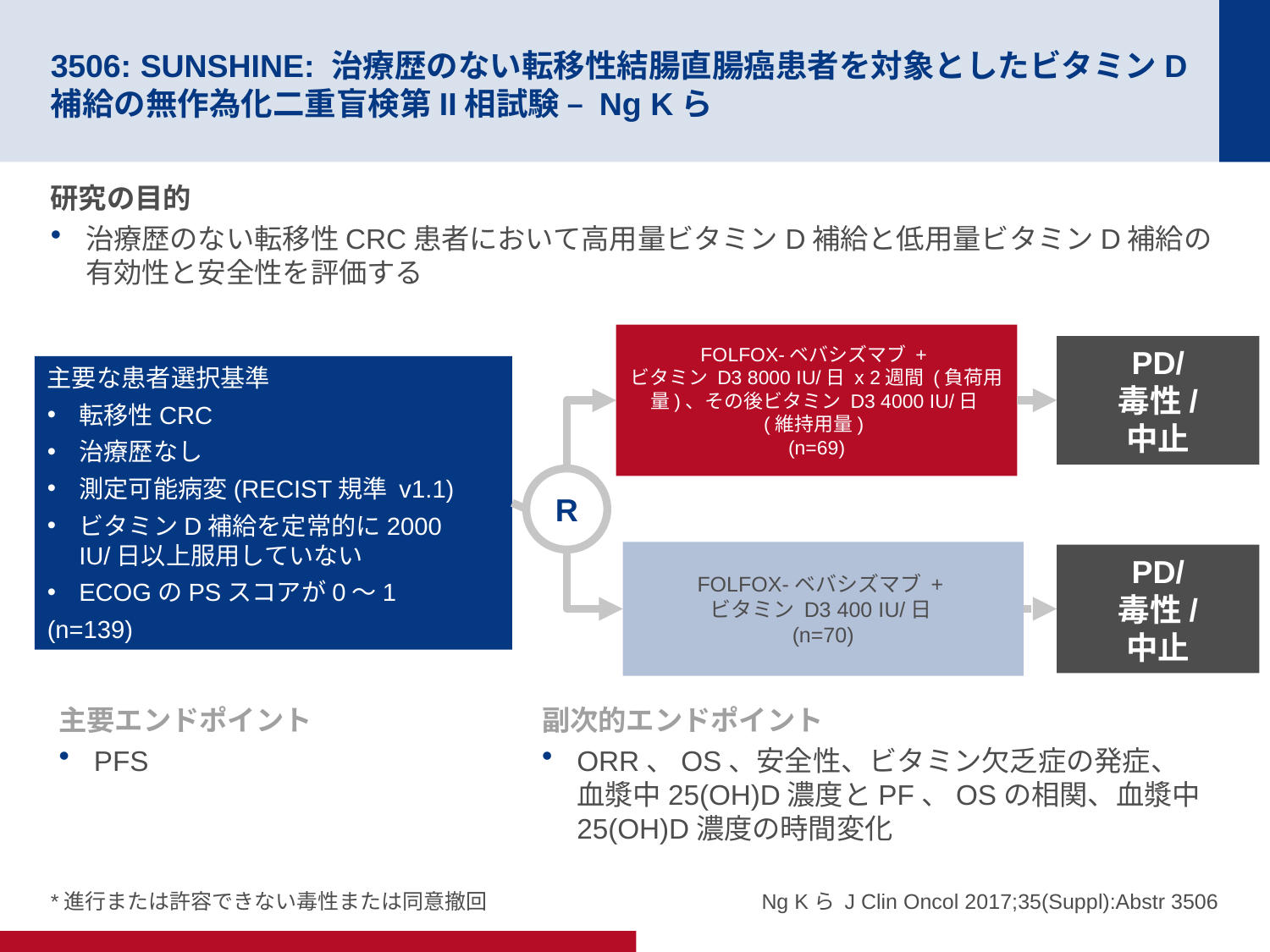

# 3506: SUNSHINE: 治療歴のない転移性結腸直腸癌患者を対象としたビタミンD補給の無作為化二重盲検第II相試験 – Ng Kら
研究の目的
治療歴のない転移性CRC患者において高用量ビタミンD補給と低用量ビタミンD補給の有効性と安全性を評価する
FOLFOX-ベバシズマブ +
ビタミン D3 8000 IU/日 x 2週間 (負荷用量)、その後ビタミン D3 4000 IU/日
(維持用量)
(n=69)
PD/
毒性/
中止
主要な患者選択基準
転移性CRC
治療歴なし
測定可能病変(RECIST規準 v1.1)
ビタミンD補給を定常的に2000 IU/日以上服用していない
ECOGのPSスコアが0～1
(n=139)
R
FOLFOX-ベバシズマブ +
ビタミン D3 400 IU/日
(n=70)
PD/
毒性/
中止
主要エンドポイント
PFS
副次的エンドポイント
ORR、OS、安全性、ビタミン欠乏症の発症、血漿中25(OH)D濃度とPF、OSの相関、血漿中25(OH)D濃度の時間変化
*進行または許容できない毒性または同意撤回
Ng Kら J Clin Oncol 2017;35(Suppl):Abstr 3506